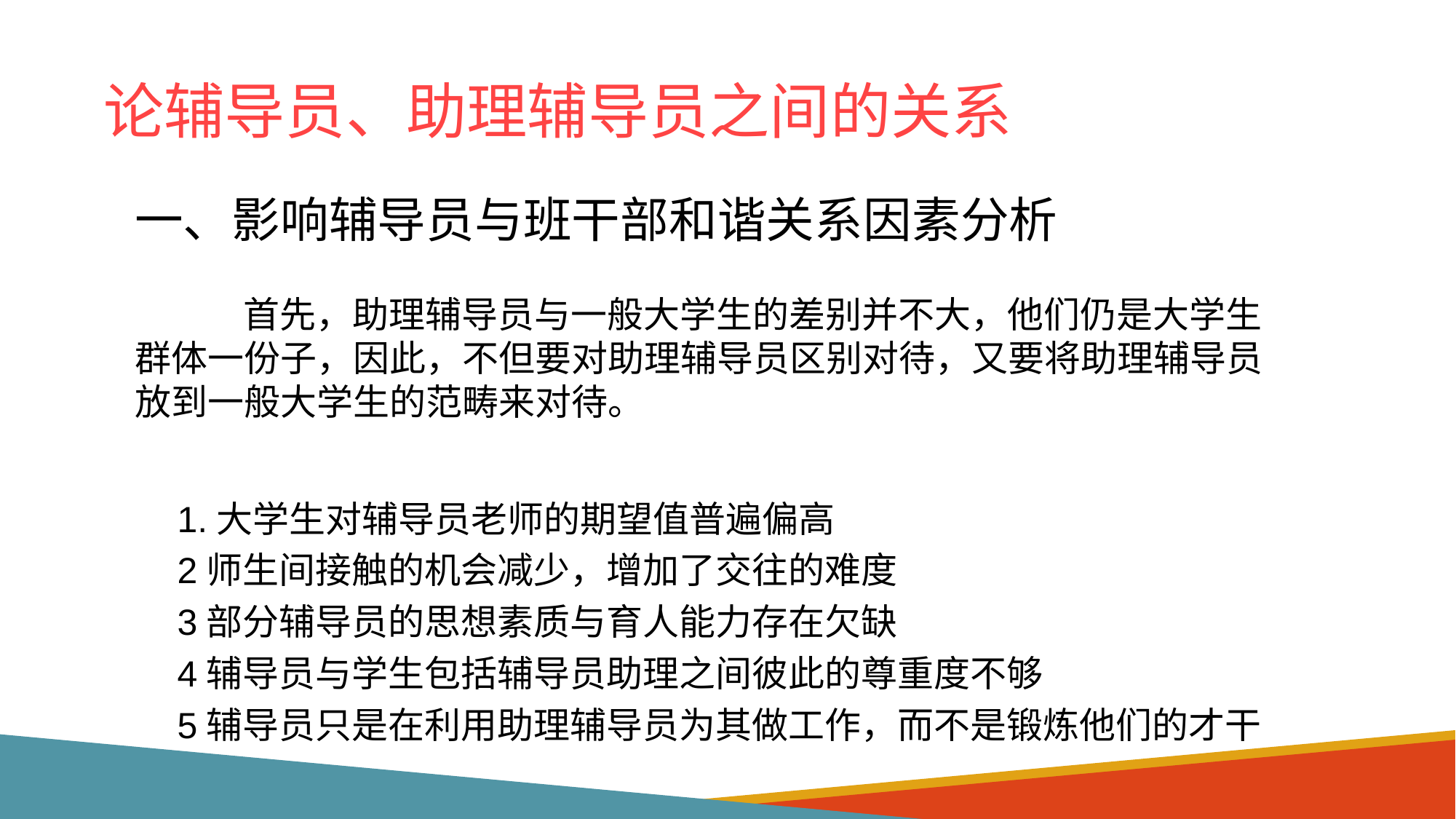

论辅导员、助理辅导员之间的关系
一、影响辅导员与班干部和谐关系因素分析       首先，助理辅导员与一般大学生的差别并不大，他们仍是大学生群体一份子，因此，不但要对助理辅导员区别对待，又要将助理辅导员放到一般大学生的范畴来对待。

1.大学生对辅导员老师的期望值普遍偏高
2师生间接触的机会减少，增加了交往的难度
3部分辅导员的思想素质与育人能力存在欠缺
4辅导员与学生包括辅导员助理之间彼此的尊重度不够
5辅导员只是在利用助理辅导员为其做工作，而不是锻炼他们的才干